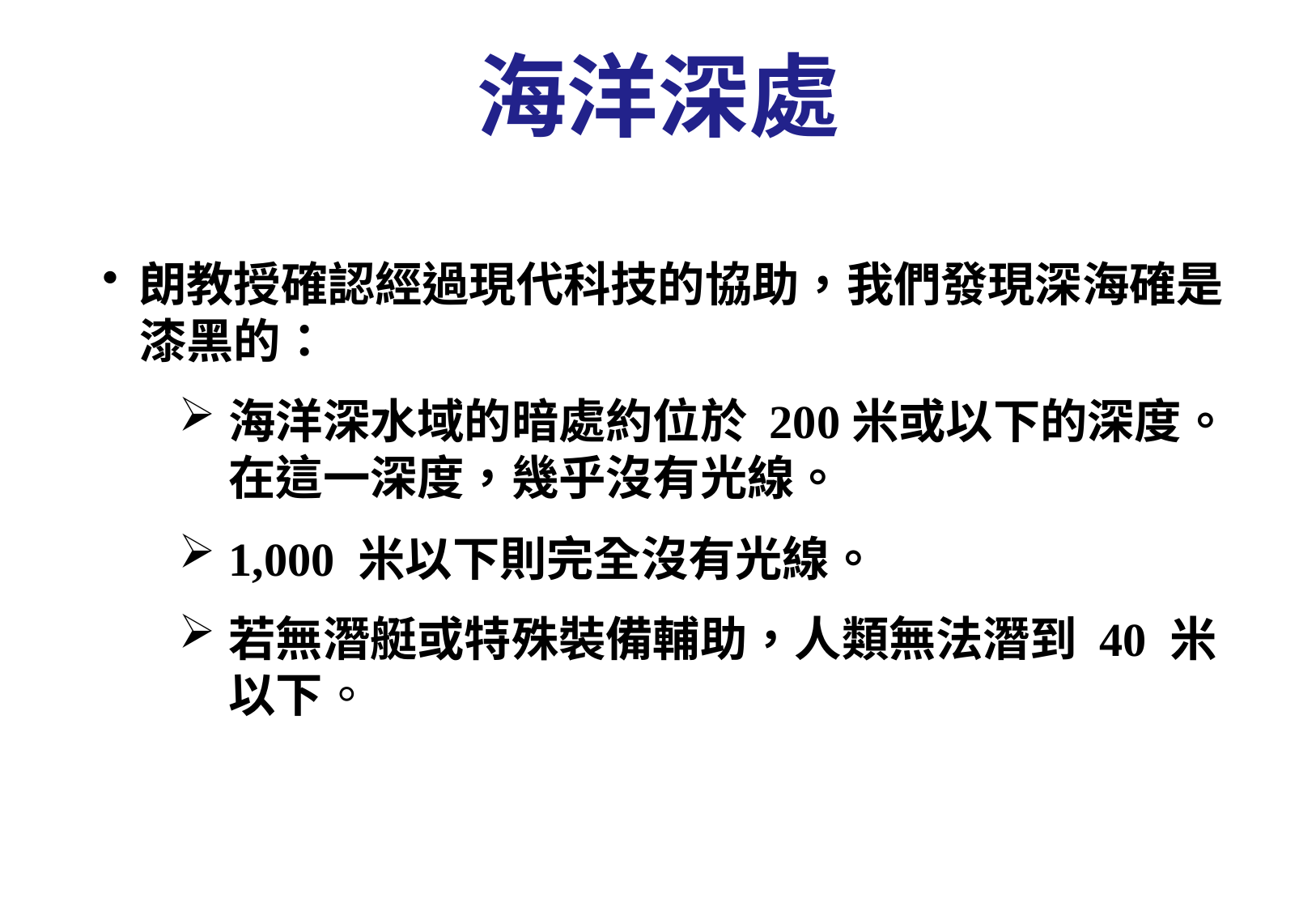

海洋深處
朗教授確認經過現代科技的協助，我們發現深海確是漆黑的：
海洋深水域的暗處約位於 200米或以下的深度。 在這一深度，幾乎沒有光線。
1,000 米以下則完全沒有光線。
若無潛艇或特殊裝備輔助，人類無法潛到 40 米以下。